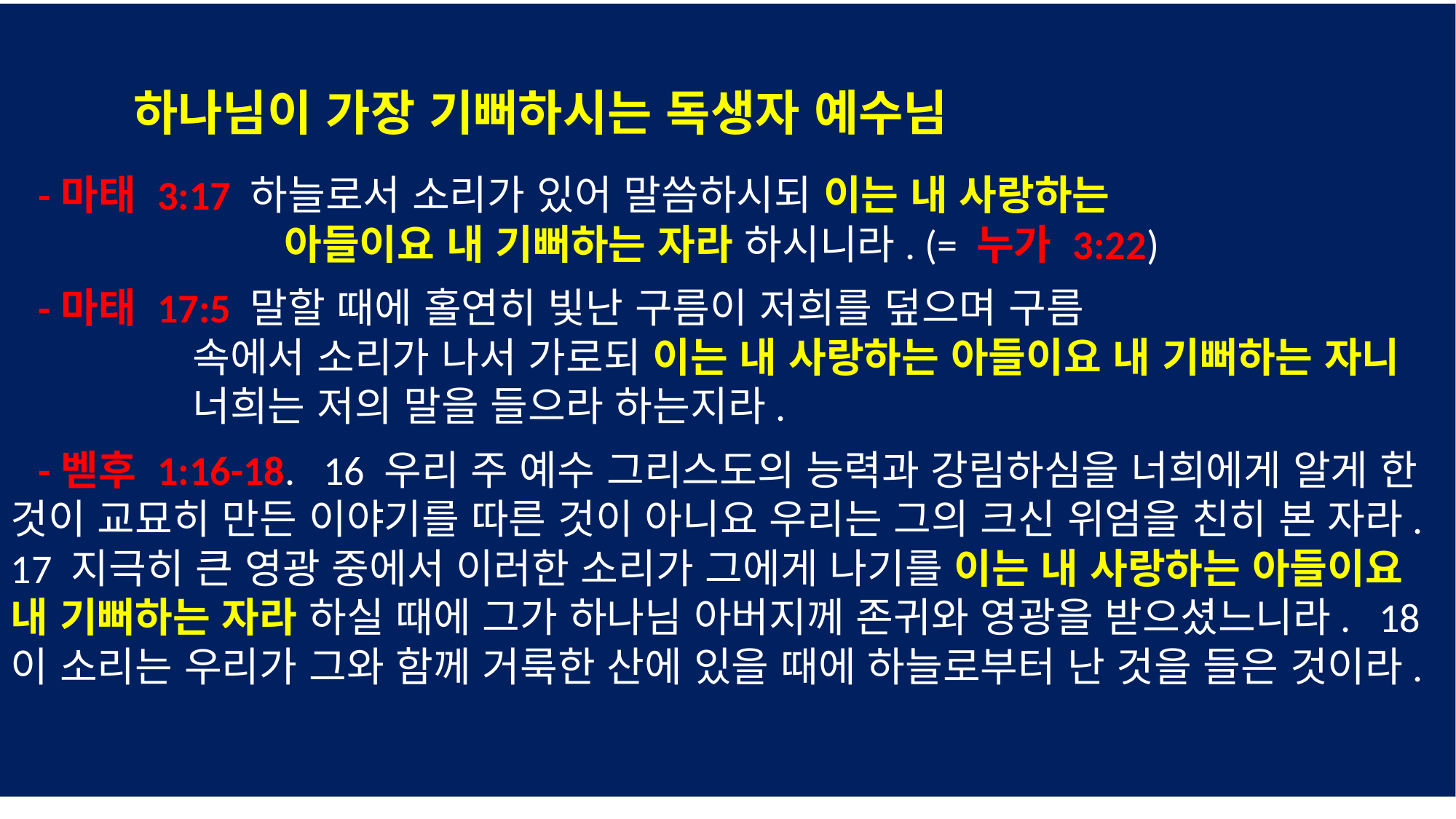

하나님이 가장 기뻐하시는 독생자 예수님

   -마태 3:17 하늘로서 소리가 있어 말씀하시되 이는 내 사랑하는
                       아들이요 내 기뻐하는 자라 하시니라. (= 누가 3:22)

   -마태 17:5 말할 때에 홀연히 빛난 구름이 저희를 덮으며 구름
               속에서 소리가 나서 가로되 이는 내 사랑하는 아들이요 내 기뻐하는 자니
               너희는 저의 말을 들으라 하는지라.

   -벧후 1:16-18.   16 우리 주 예수 그리스도의 능력과 강림하심을 너희에게 알게 한 것이 교묘히 만든 이야기를 따른 것이 아니요 우리는 그의 크신 위엄을 친히 본 자라.   17 지극히 큰 영광 중에서 이러한 소리가 그에게 나기를 이는 내 사랑하는 아들이요 내 기뻐하는 자라 하실 때에 그가 하나님 아버지께 존귀와 영광을 받으셨느니라.   18 이 소리는 우리가 그와 함께 거룩한 산에 있을 때에 하늘로부터 난 것을 들은 것이라.